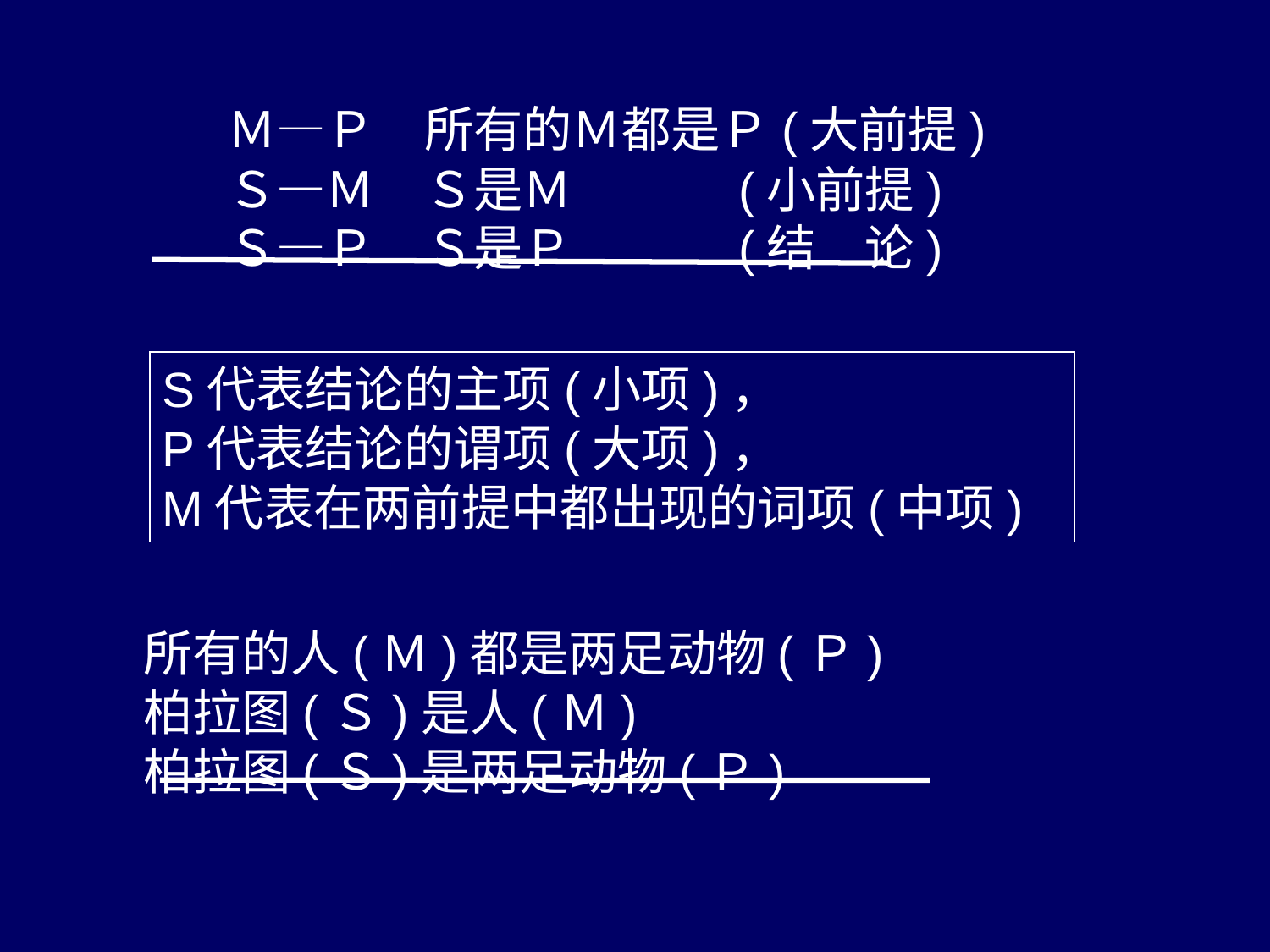

Ｍ—Ｐ　所有的Ｍ都是Ｐ(大前提)
Ｓ—Ｍ　Ｓ是Ｍ              (小前提)
Ｓ—Ｐ　Ｓ是Ｐ              (结　论)

S代表结论的主项(小项)，
P代表结论的谓项(大项)，
M代表在两前提中都出现的词项(中项)
所有的人(Ｍ)都是两足动物(Ｐ)
柏拉图(Ｓ)是人(Ｍ)
柏拉图(Ｓ)是两足动物(Ｐ)